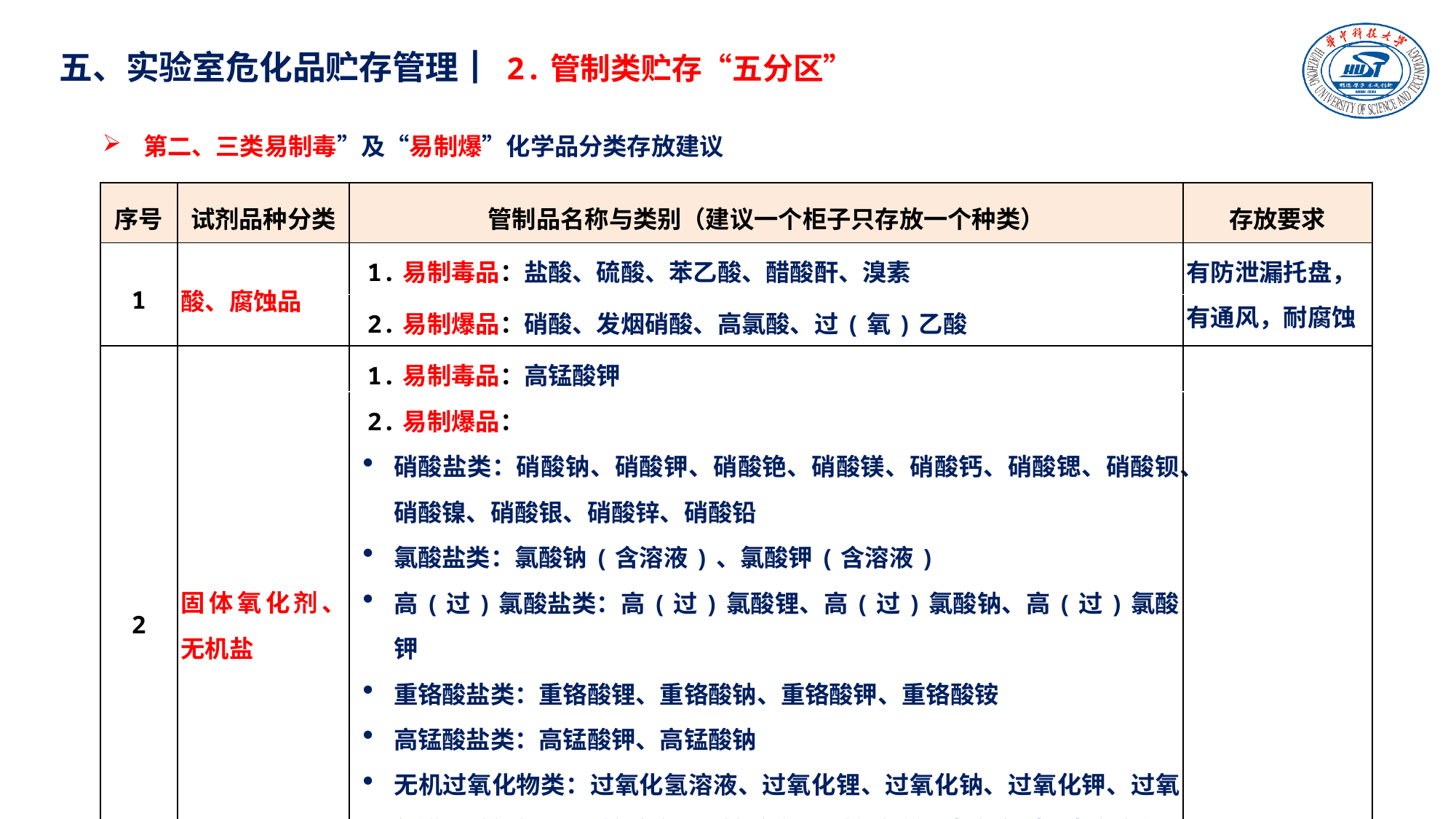

五、实验室危化品贮存管理┃ 2.管制类贮存“五分区”
第二、三类易制毒”及“易制爆”化学品分类存放建议
| 序号 | 试剂品种分类 | 管制品名称与类别（建议一个柜子只存放一个种类） | 存放要求 |
| --- | --- | --- | --- |
| 1 | 酸、腐蚀品 | 1.易制毒品：盐酸、硫酸、苯乙酸、醋酸酐、溴素 | 有防泄漏托盘， 有通风，耐腐蚀 |
|  |  | 2.易制爆品：硝酸、发烟硝酸、高氯酸、过(氧)乙酸 |  |
| 2 | 固体氧化剂、无机盐 | 1.易制毒品：高锰酸钾 |  |
|  |  | 2.易制爆品： 硝酸盐类：硝酸钠、硝酸钾、硝酸铯、硝酸镁、硝酸钙、硝酸锶、硝酸钡、硝酸镍、硝酸银、硝酸锌、硝酸铅 氯酸盐类：氯酸钠(含溶液)、氯酸钾(含溶液) 高(过)氯酸盐类：高(过)氯酸锂、高(过)氯酸钠、高(过)氯酸钾 重铬酸盐类：重铬酸锂、重铬酸钠、重铬酸钾、重铬酸铵 高锰酸盐类：高锰酸钾、高锰酸钠 无机过氧化物类：过氧化氢溶液、过氧化锂、过氧化钠、过氧化钾、过氧化镁、过氧化钙、过氧化锶、过氧化钡、过氧化锌、超氧化钠、超氧化钾 有机物类：过氧化二异丙苯、过氧化氢苯甲酰、过氧化脲、硝酸胍 |  |